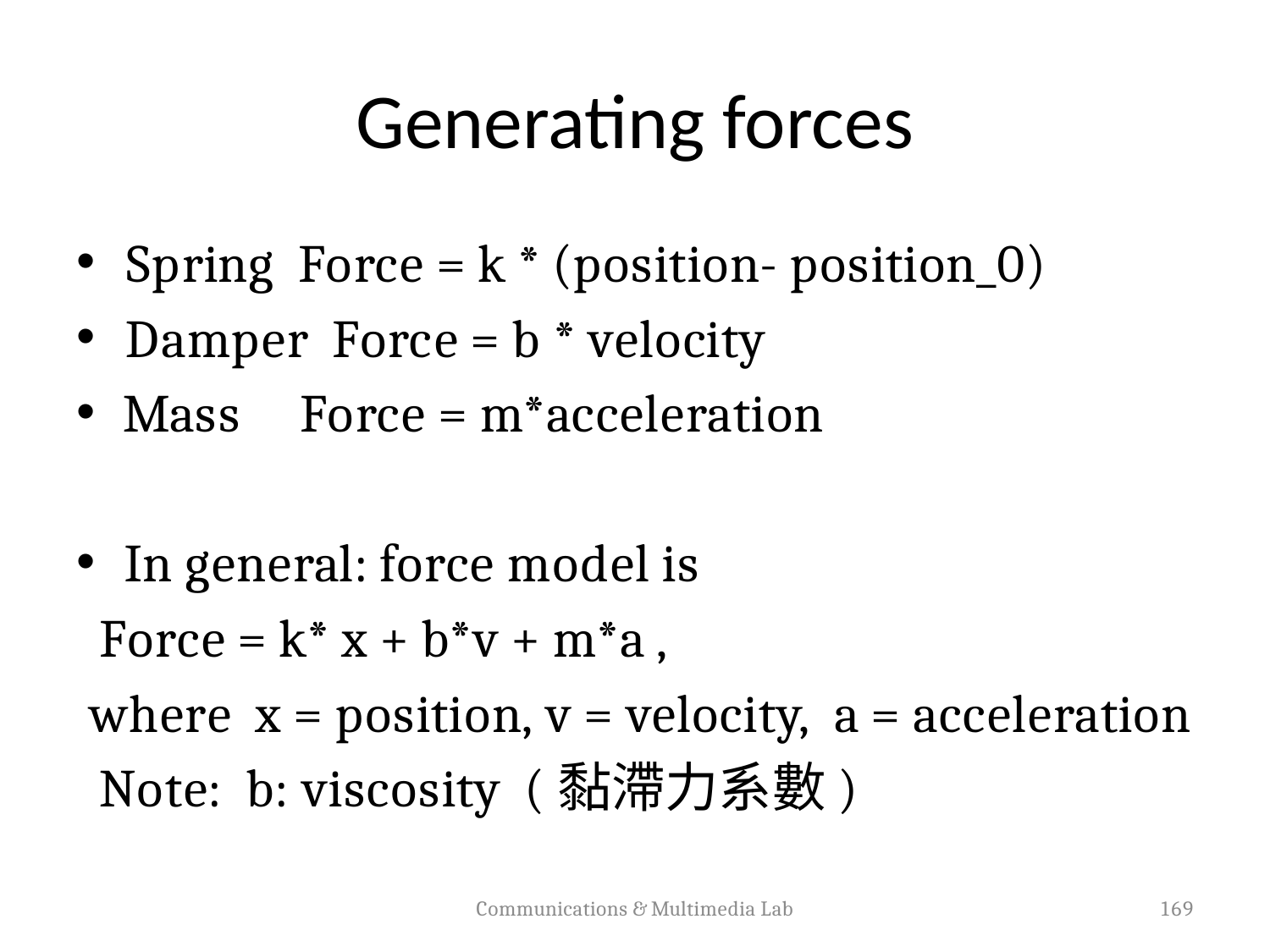

# Generating forces
Spring  Force = k * (position- position_0)
Damper  Force = b * velocity
Mass     Force = m*acceleration

In general: force model is
  Force = k* x + b*v + m*a ,
 where  x = position, v = velocity,  a = acceleration
  Note:  b: viscosity  (黏滯力系數)

Communications & Multimedia Lab
169